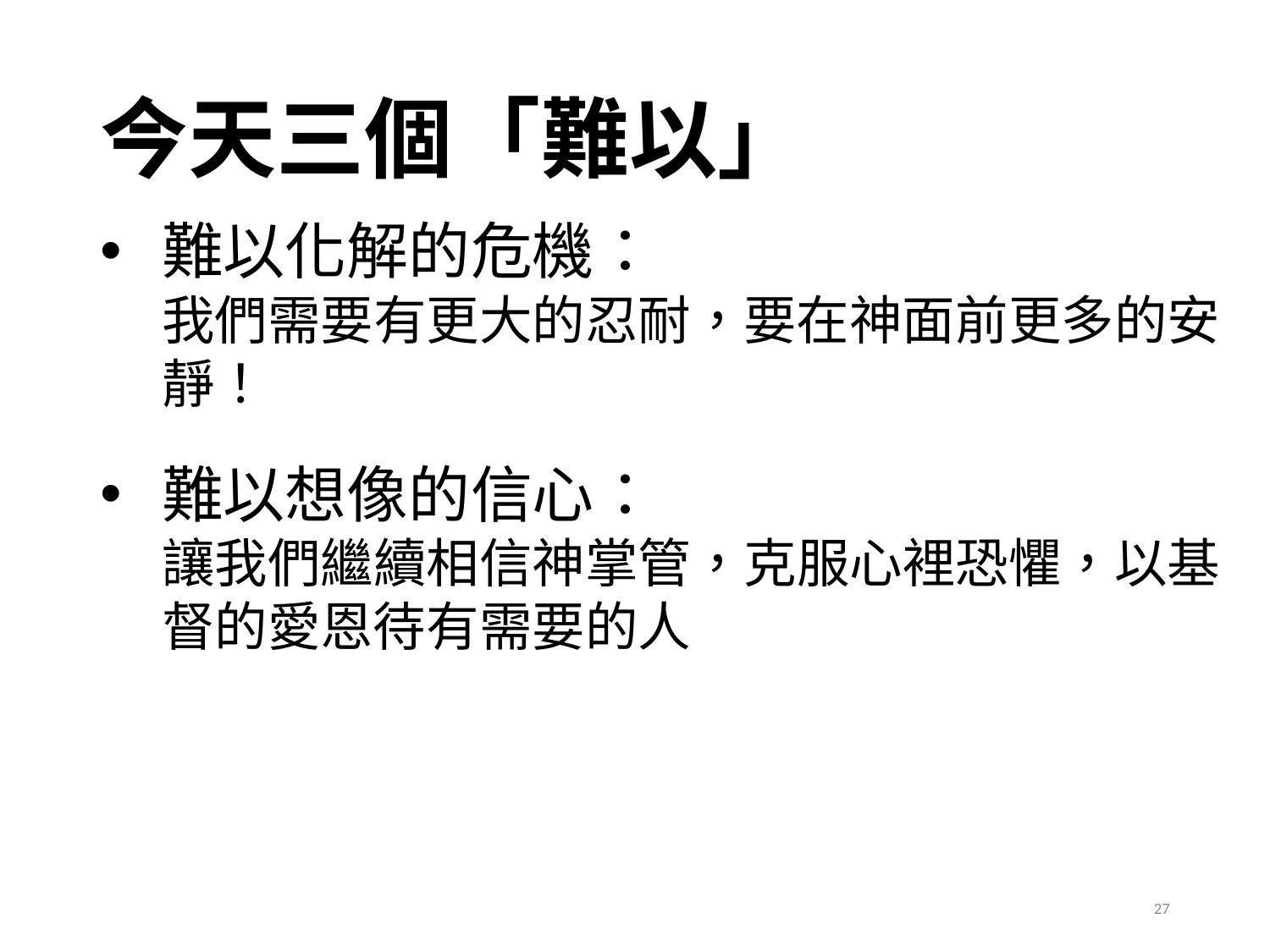

# 今天三個「難以」
難以化解的危機：
我們需要有更大的忍耐，要在神面前更多的安靜！
難以想像的信心：
讓我們繼續相信神掌管，克服心裡恐懼，以基督的愛恩待有需要的人

27